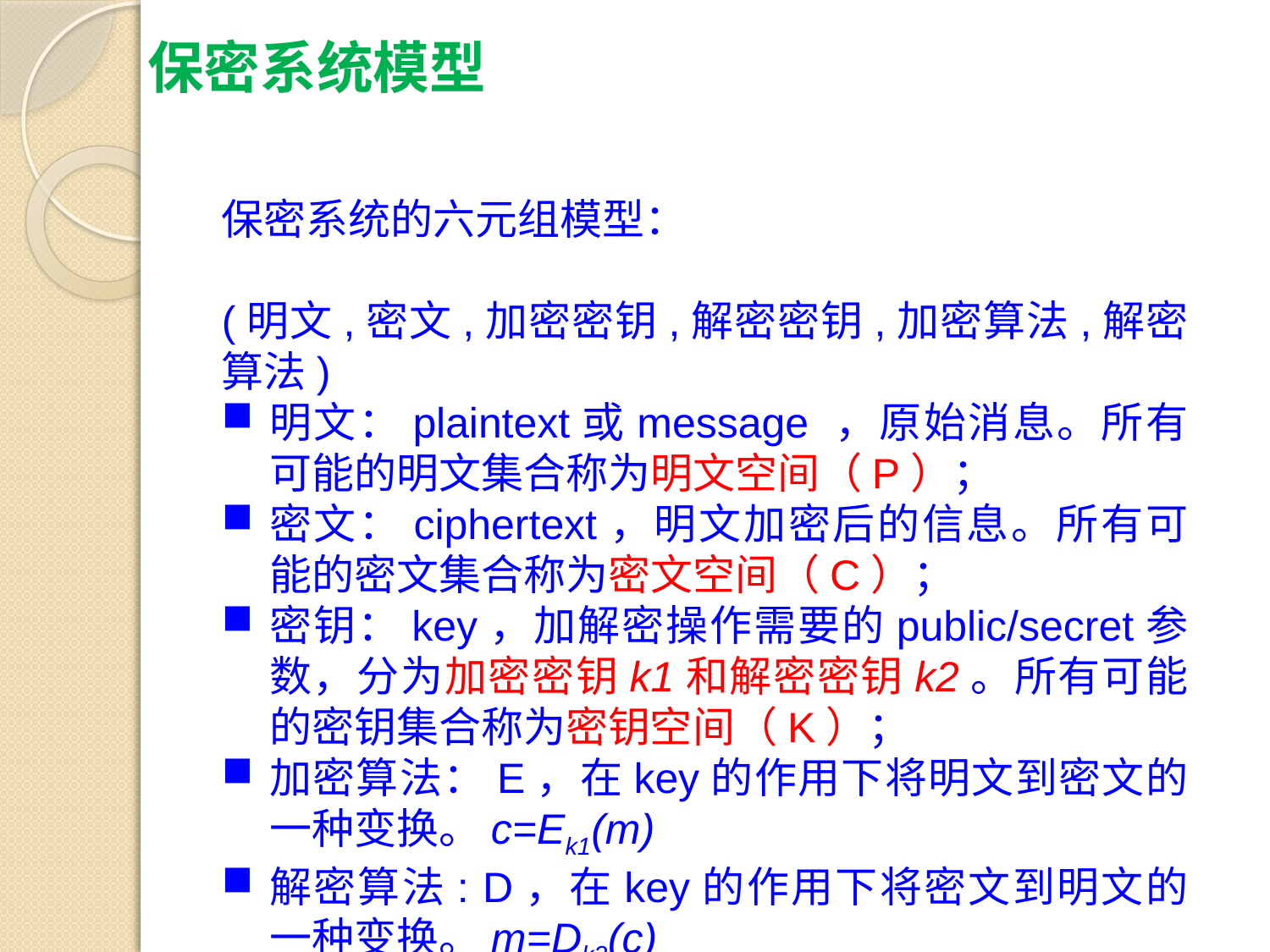

保密系统模型
保密系统的六元组模型：

(明文,密文,加密密钥,解密密钥,加密算法,解密算法)
明文：plaintext或message ，原始消息。所有可能的明文集合称为明文空间（P）；
密文：ciphertext，明文加密后的信息。所有可能的密文集合称为密文空间（C）；
密钥：key，加解密操作需要的public/secret参数，分为加密密钥k1和解密密钥k2。所有可能的密钥集合称为密钥空间（K）；
加密算法：E，在key的作用下将明文到密文的一种变换。c=Ek1(m)
解密算法: D，在key的作用下将密文到明文的一种变换。m=Dk2(c)